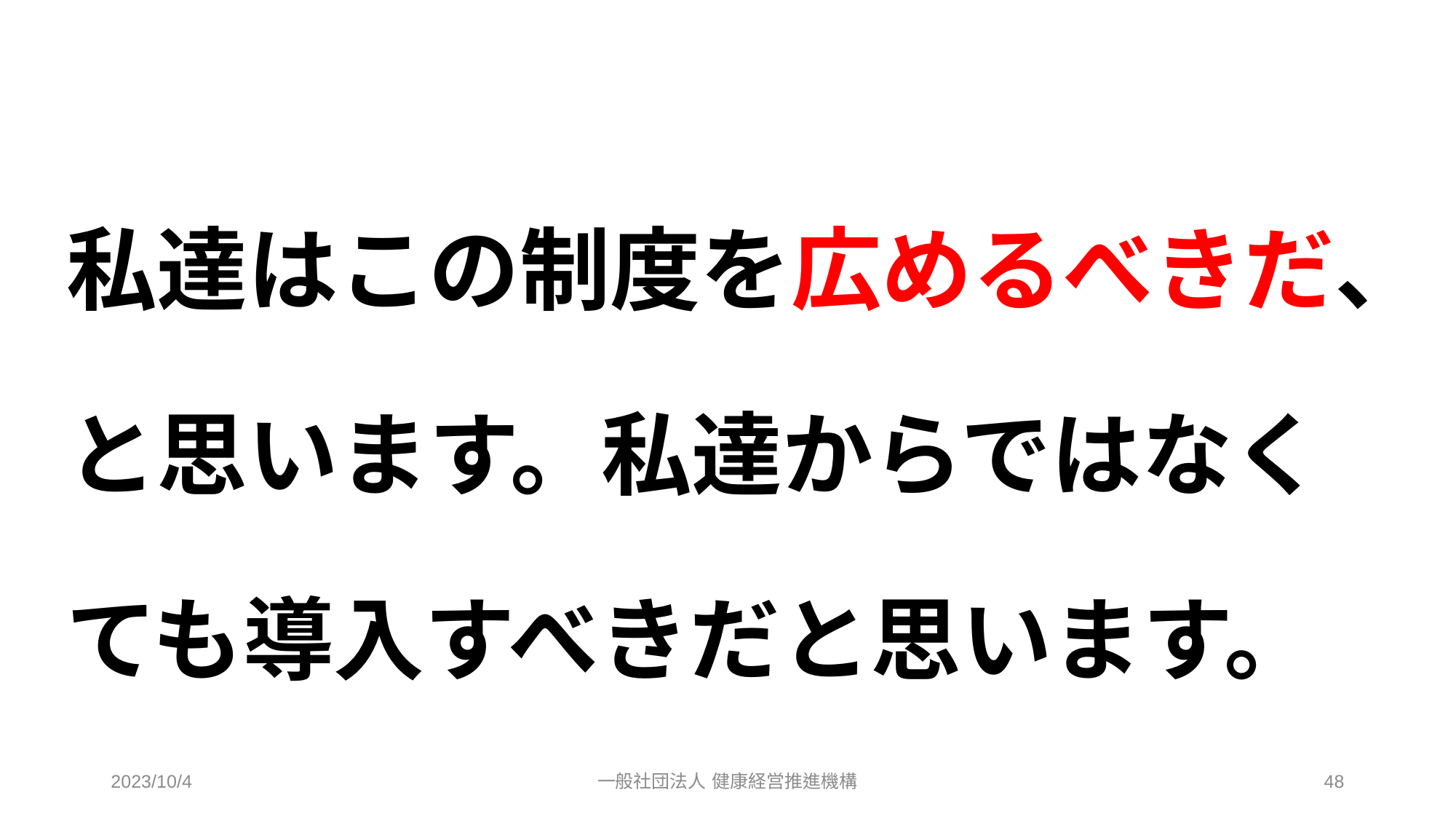

#
私達はこの制度を広めるべきだ、と思います。私達からではなくても導入すべきだと思います。
2023/10/4
一般社団法人 健康経営推進機構
48